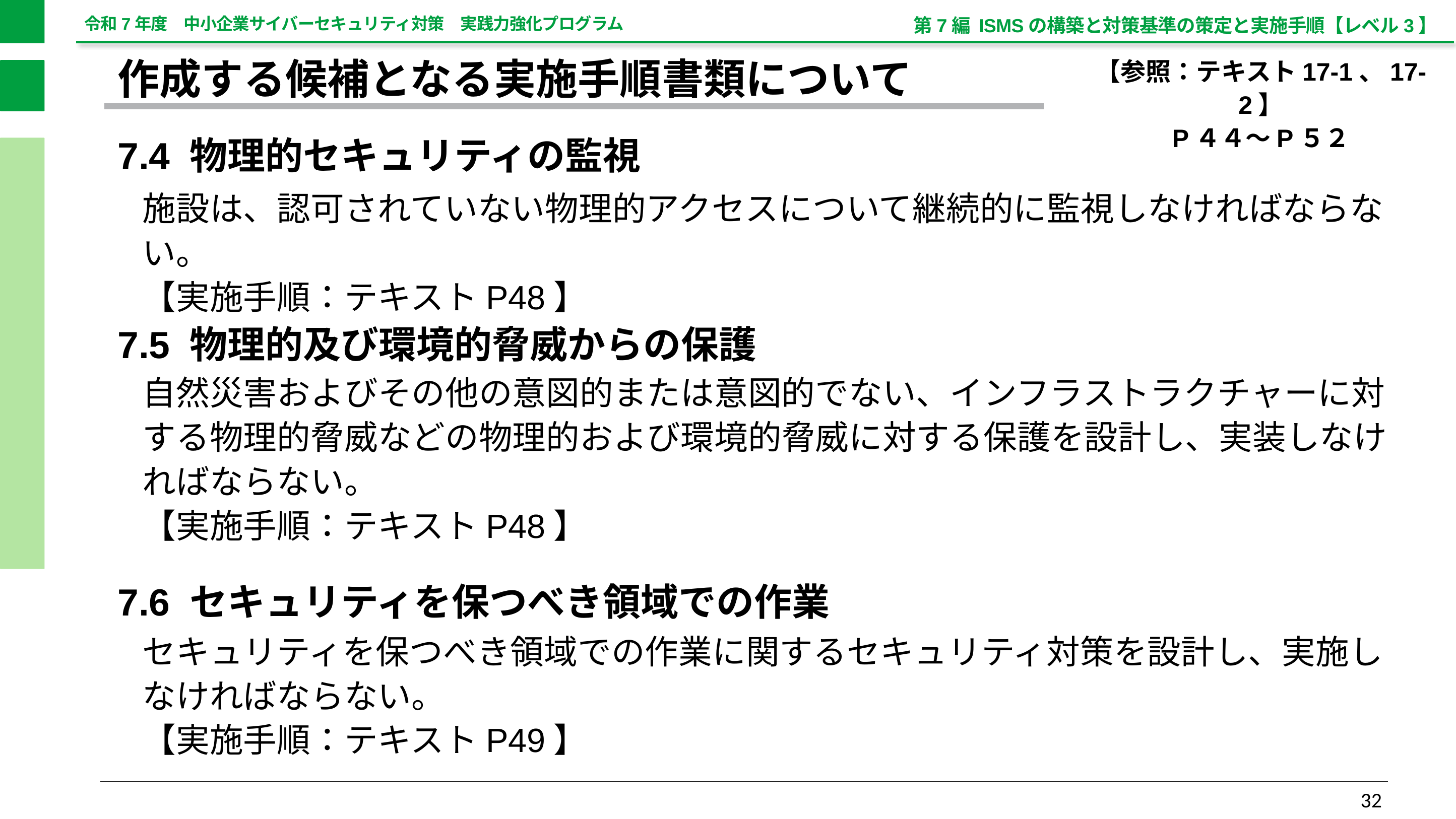

第7編 ISMSの構築と対策基準の策定と実施手順【レベル3】
【参照：テキスト17-1、17-2】
P４４～P５２
作成する候補となる実施手順書類について
7.4 物理的セキュリティの監視

施設は、認可されていない物理的アクセスについて継続的に監視しなければならない。
【実施手順：テキストP48】
7.5 物理的及び環境的脅威からの保護
自然災害およびその他の意図的または意図的でない、インフラストラクチャーに対する物理的脅威などの物理的および環境的脅威に対する保護を設計し、実装しなければならない。
【実施手順：テキストP48】
7.6 セキュリティを保つべき領域での作業
セキュリティを保つべき領域での作業に関するセキュリティ対策を設計し、実施しなければならない。
【実施手順：テキストP49】